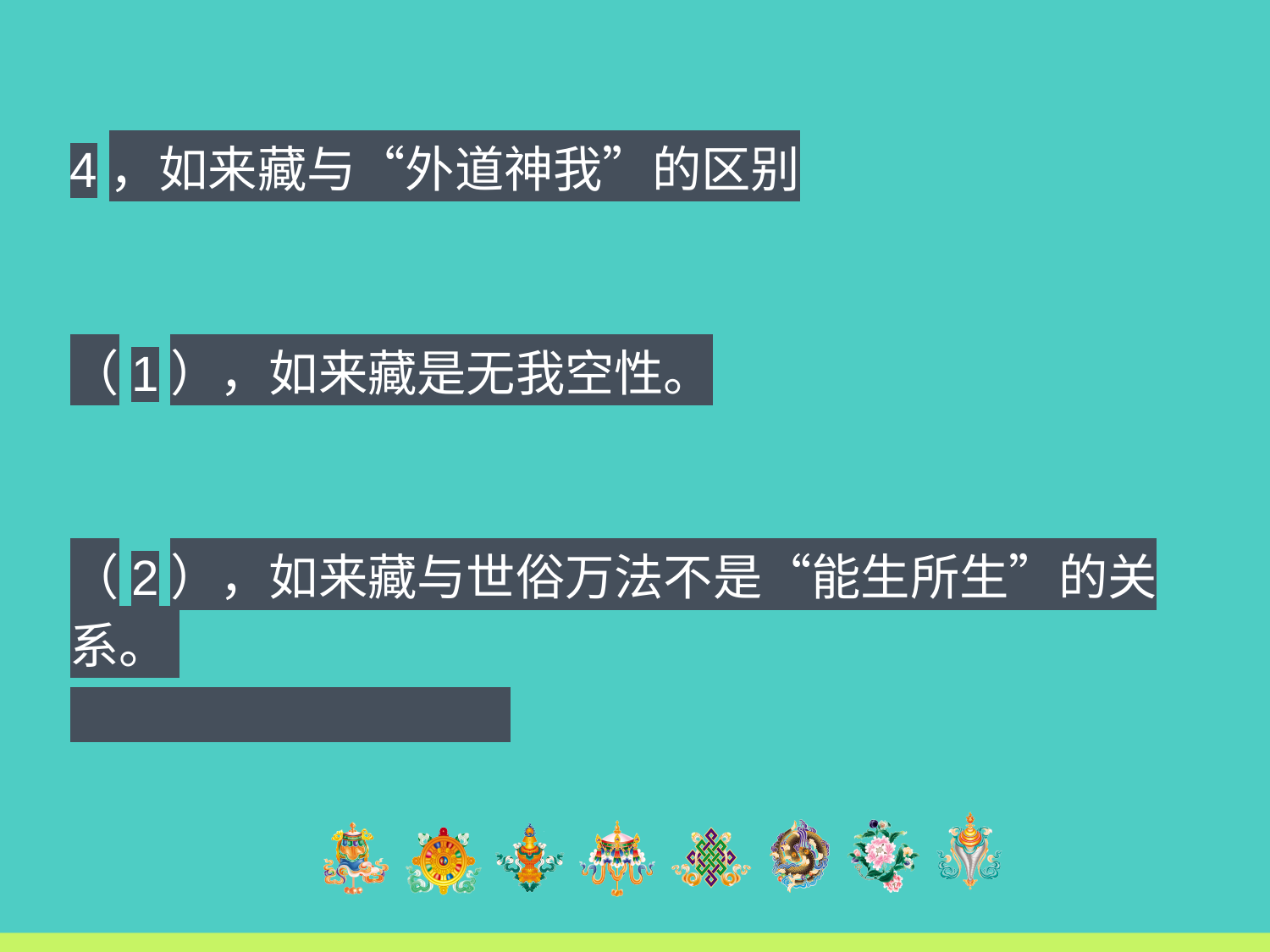

4，如来藏与“外道神我”的区别

（1），如来藏是无我空性。

（2），如来藏与世俗万法不是“能生所生”的关系。